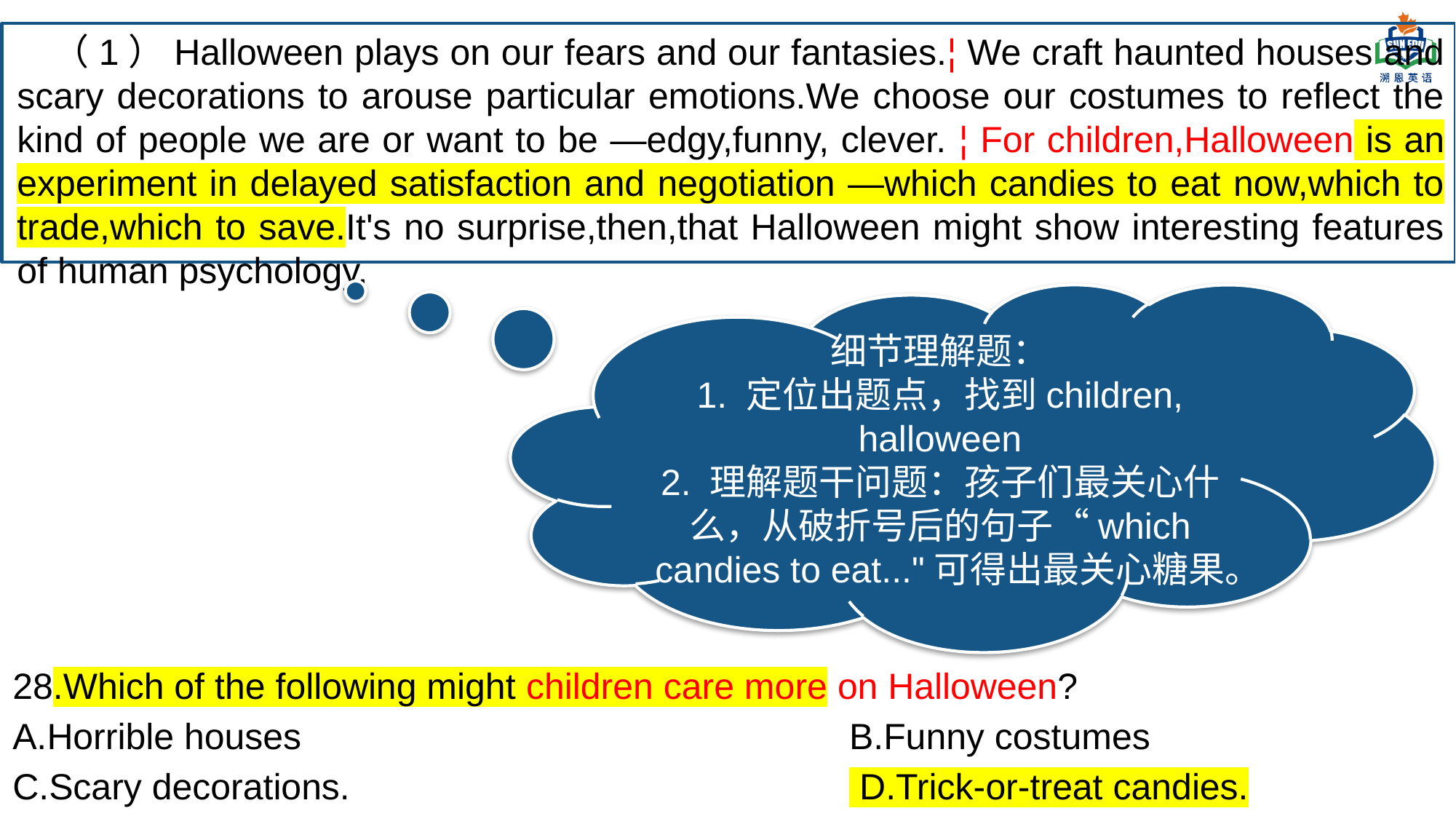

（1）Halloween plays on our fears and our fantasies.¦ We craft haunted houses and scary decorations to arouse particular emotions.We choose our costumes to reflect the kind of people we are or want to be —edgy,funny, clever. ¦ For children,Halloween is an experiment in delayed satisfaction and negotiation —which candies to eat now,which to trade,which to save.It's no surprise,then,that Halloween might show interesting features of human psychology.
细节理解题：
1. 定位出题点，找到children, halloween
2. 理解题干问题：孩子们最关心什么，从破折号后的句子“which candies to eat..."可得出最关心糖果。
28.Which of the following might children care more on Halloween?
A.Horrible houses                                                      B.Funny costumes
C.Scary decorations.                                                  D.Trick-or-treat candies.